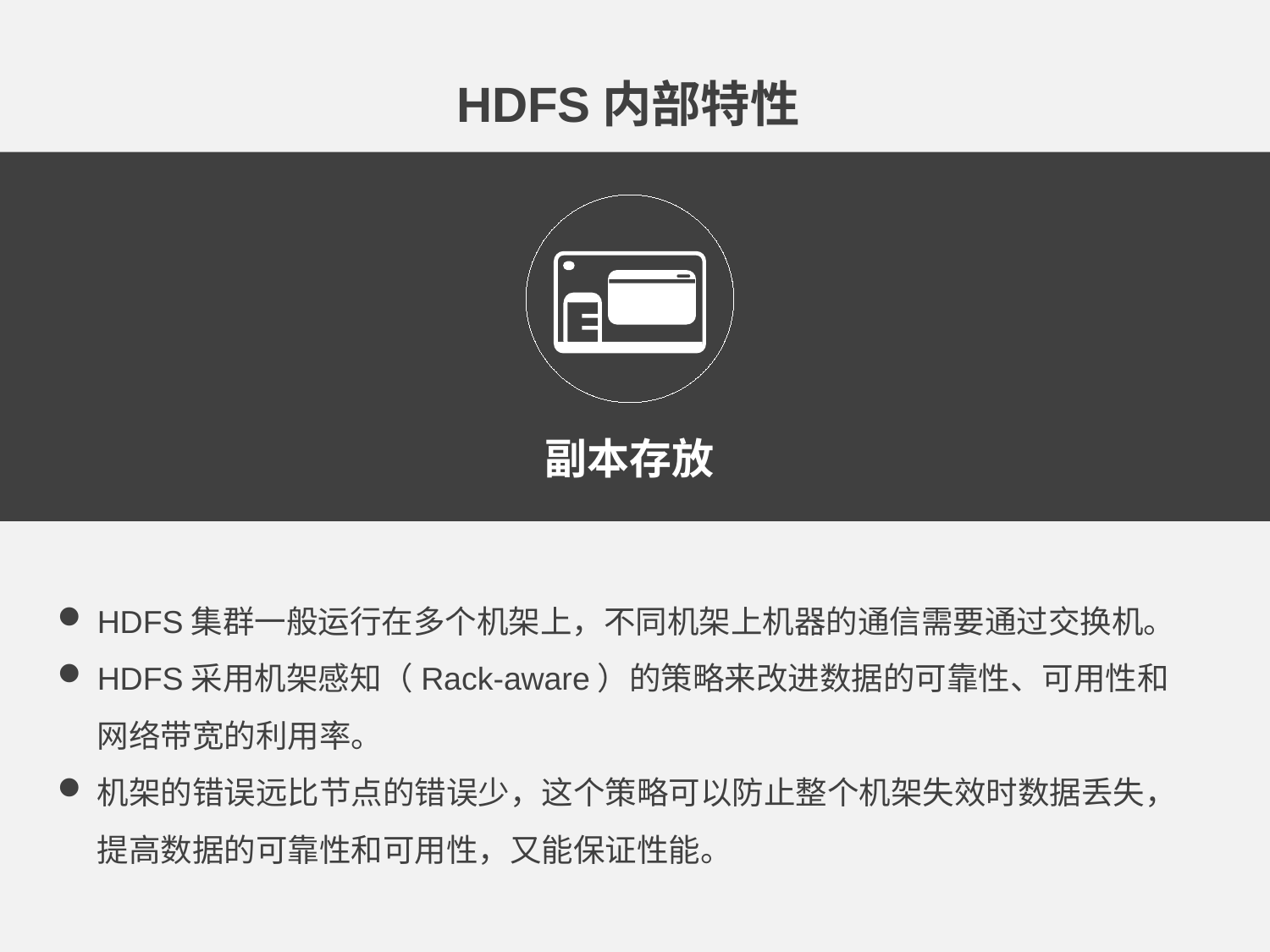

HDFS内部特性

副本存放
HDFS集群一般运行在多个机架上，不同机架上机器的通信需要通过交换机。
HDFS采用机架感知（Rack-aware）的策略来改进数据的可靠性、可用性和网络带宽的利用率。
机架的错误远比节点的错误少，这个策略可以防止整个机架失效时数据丢失，提高数据的可靠性和可用性，又能保证性能。